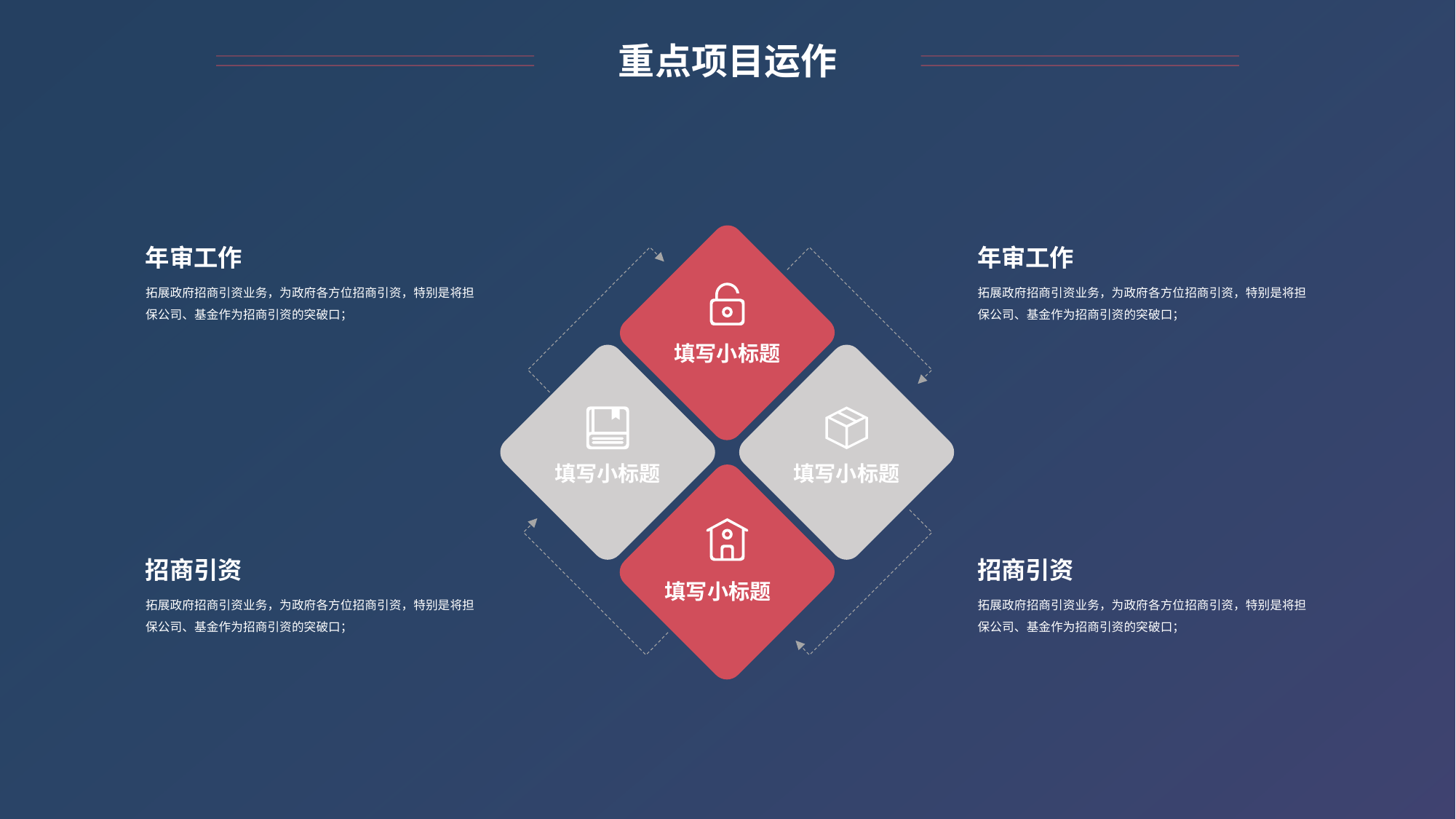

重点项目运作
年审工作
年审工作

拓展政府招商引资业务，为政府各方位招商引资，特别是将担保公司、基金作为招商引资的突破口；
拓展政府招商引资业务，为政府各方位招商引资，特别是将担保公司、基金作为招商引资的突破口；

填写小标题

填写小标题
填写小标题

招商引资
招商引资
填写小标题
拓展政府招商引资业务，为政府各方位招商引资，特别是将担保公司、基金作为招商引资的突破口；
拓展政府招商引资业务，为政府各方位招商引资，特别是将担保公司、基金作为招商引资的突破口；